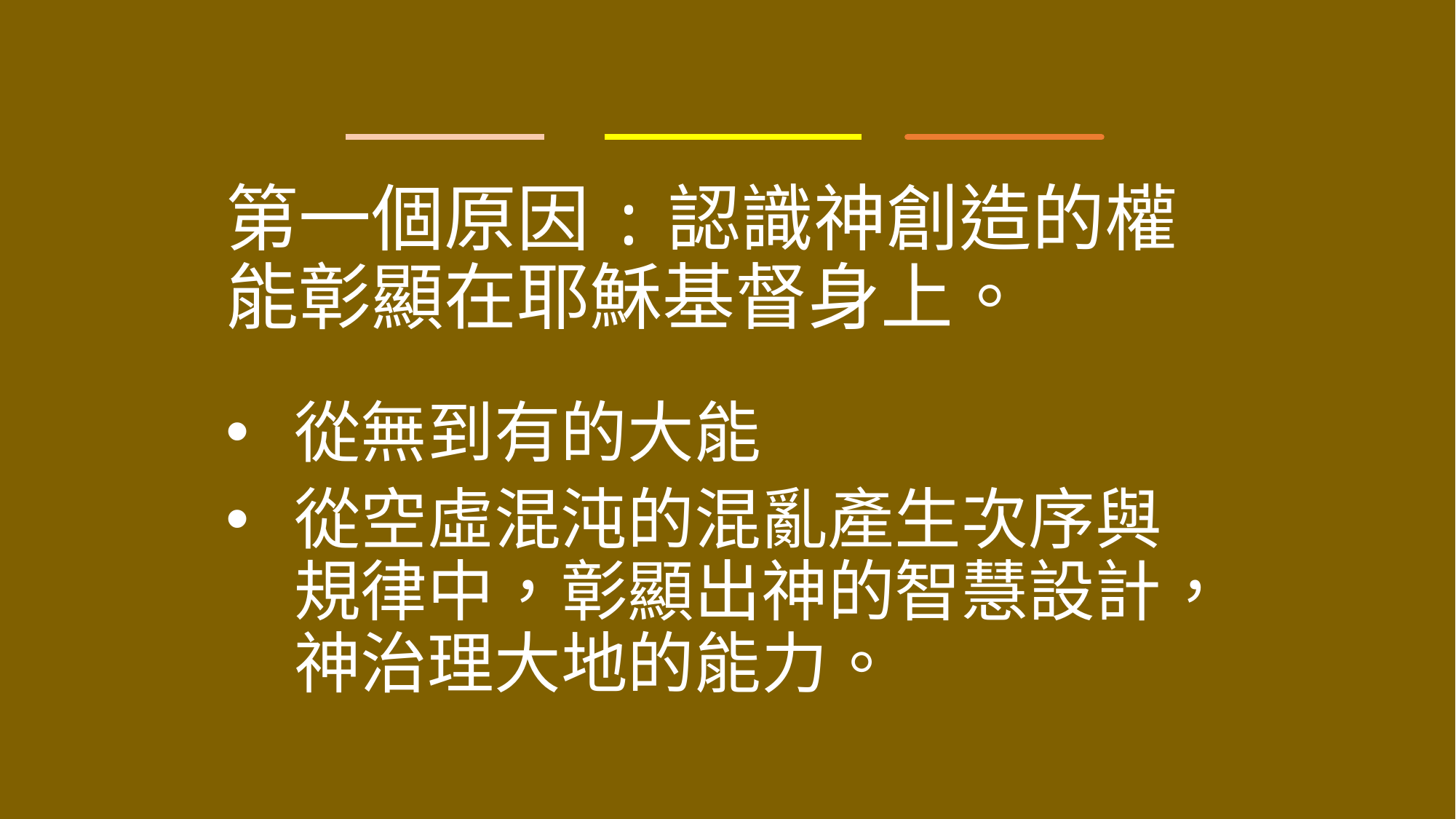

第一個原因:認識神創造的權能彰顯在耶穌基督身上。

從無到有的大能
從空虛混沌的混亂產生次序與規律中，彰顯出神的智慧設計，神治理大地的能力。